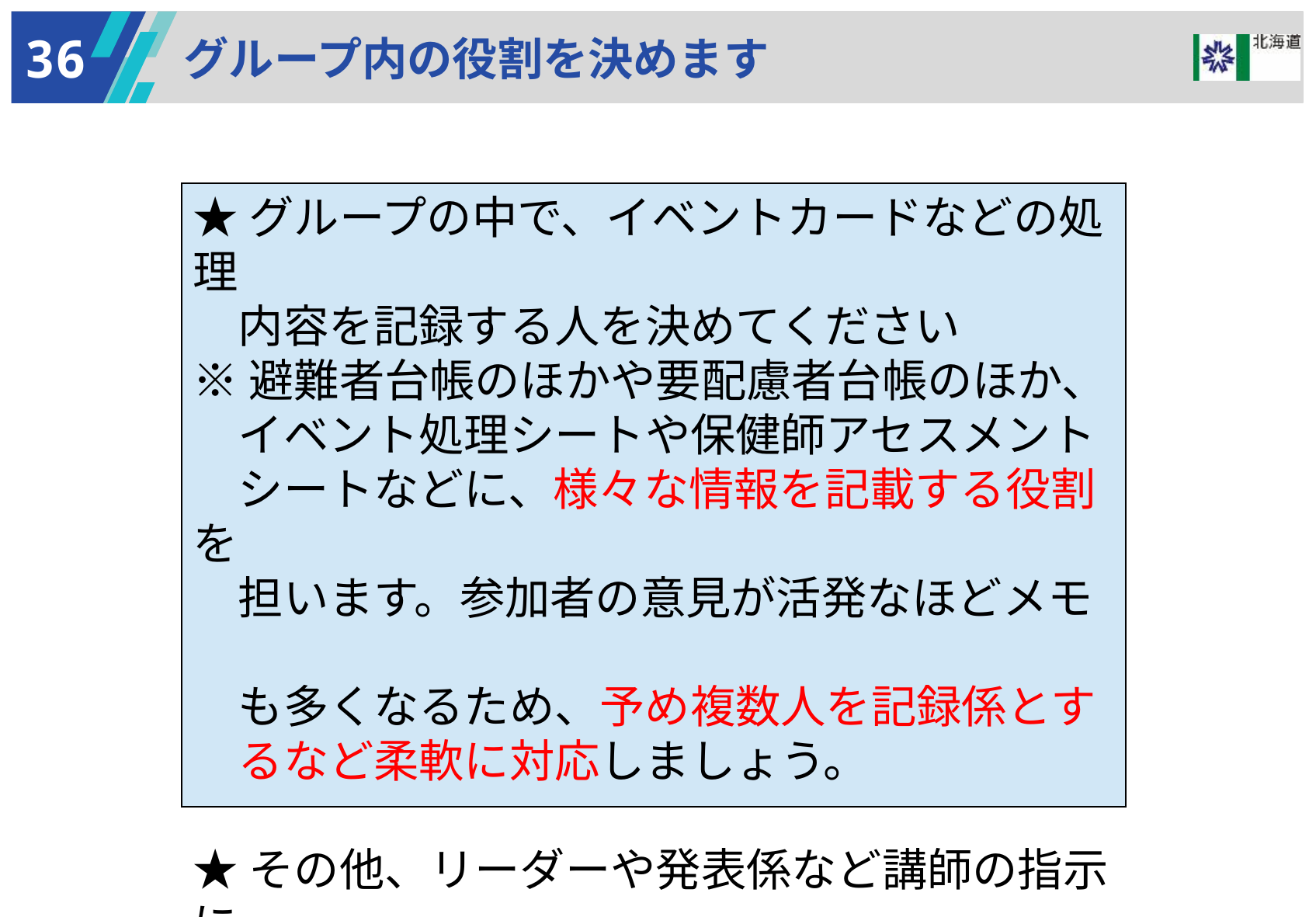

36
グループ内の役割を決めます

★グループの中で、イベントカードなどの処理
　内容を記録する人を決めてください
※避難者台帳のほかや要配慮者台帳のほか、
　イベント処理シートや保健師アセスメント
　シートなどに、様々な情報を記載する役割を
　担います。参加者の意見が活発なほどメモ
　も多くなるため、予め複数人を記録係とす
　るなど柔軟に対応しましょう。

★その他、リーダーや発表係など講師の指示に
　あわせて役割を決めます